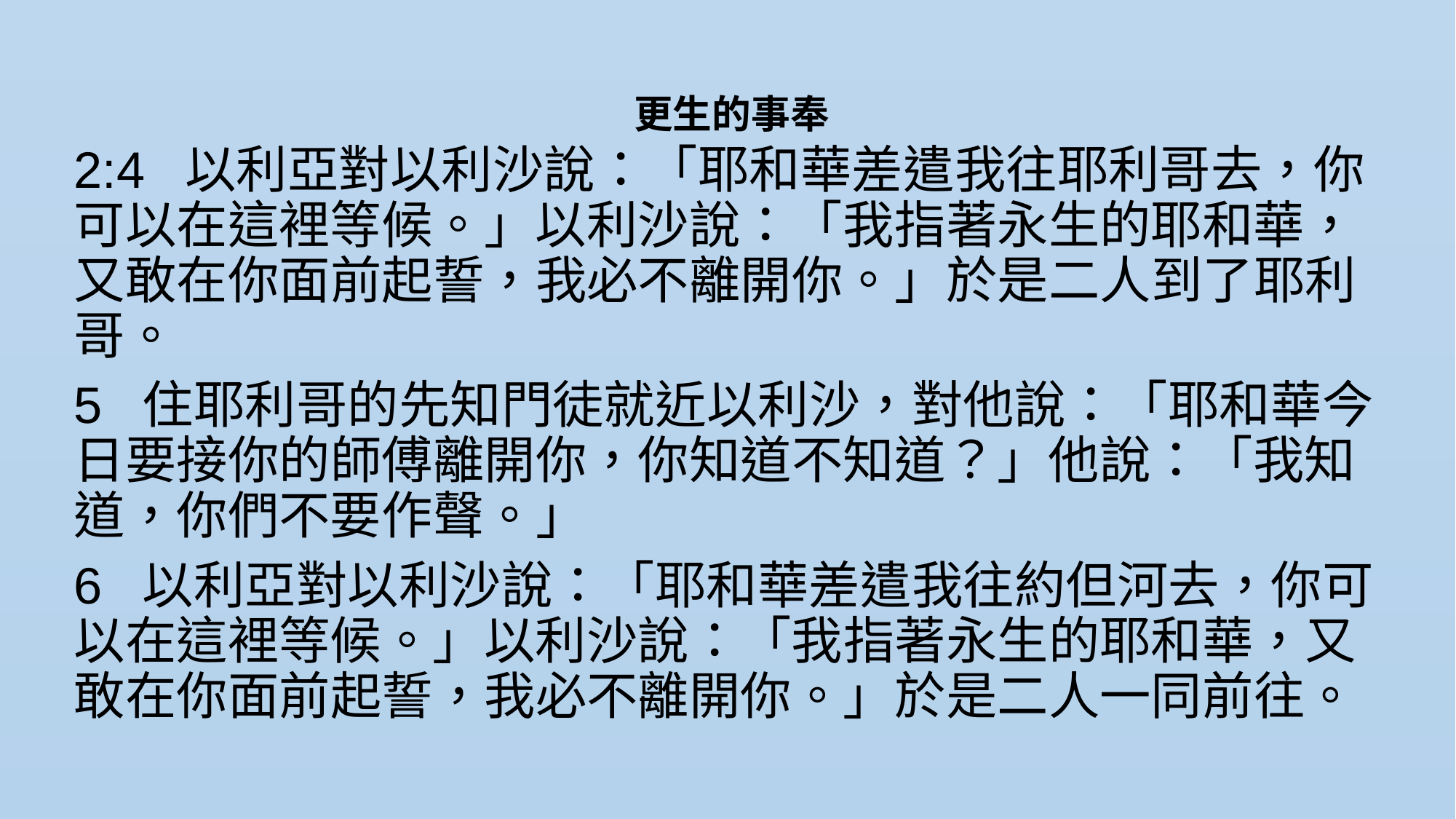

# 更生的事奉
2:4  以利亞對以利沙說：「耶和華差遣我往耶利哥去，你可以在這裡等候。」以利沙說：「我指著永生的耶和華，又敢在你面前起誓，我必不離開你。」於是二人到了耶利哥。
5  住耶利哥的先知門徒就近以利沙，對他說：「耶和華今日要接你的師傅離開你，你知道不知道？」他說：「我知道，你們不要作聲。」
6  以利亞對以利沙說：「耶和華差遣我往約但河去，你可以在這裡等候。」以利沙說：「我指著永生的耶和華，又敢在你面前起誓，我必不離開你。」於是二人一同前往。